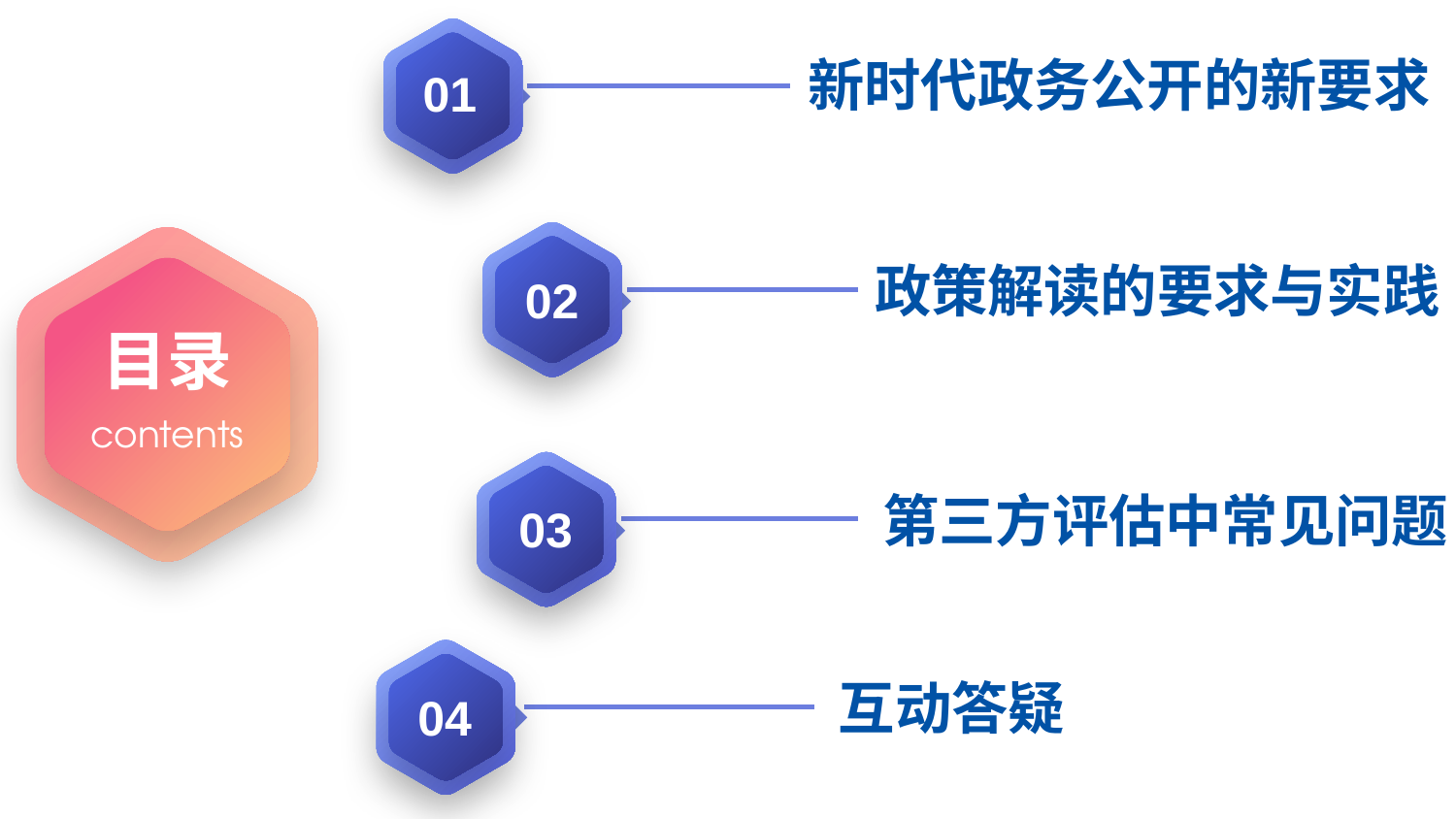

新时代政务公开的新要求
01

政策解读的要求与实践
02

目录
contents

第三方评估中常见问题
03

互动答疑
04